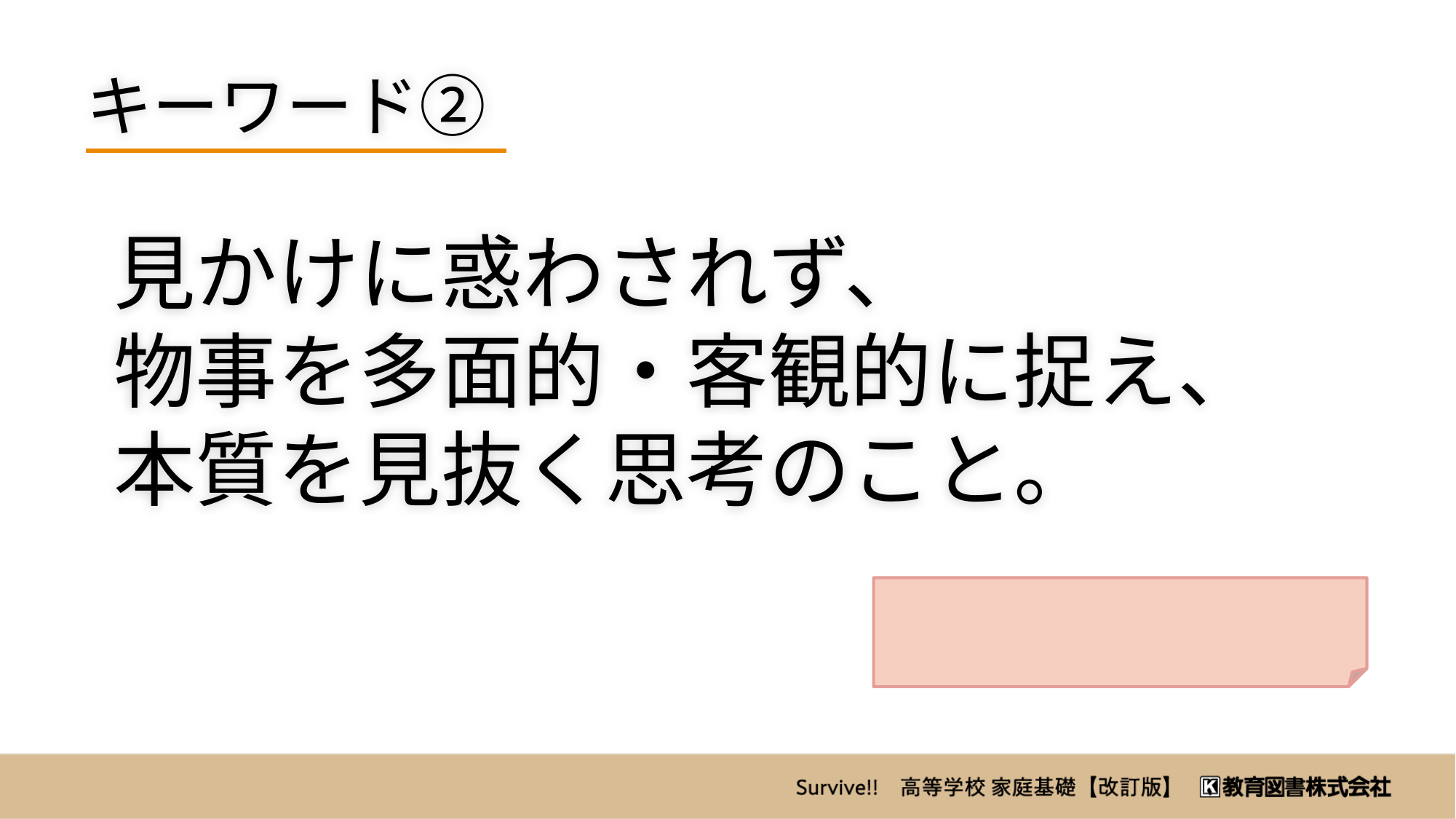

キーワード②
見かけに惑わされず、
物事を多面的・客観的に捉え、
本質を見抜く思考のこと。

批判的思考